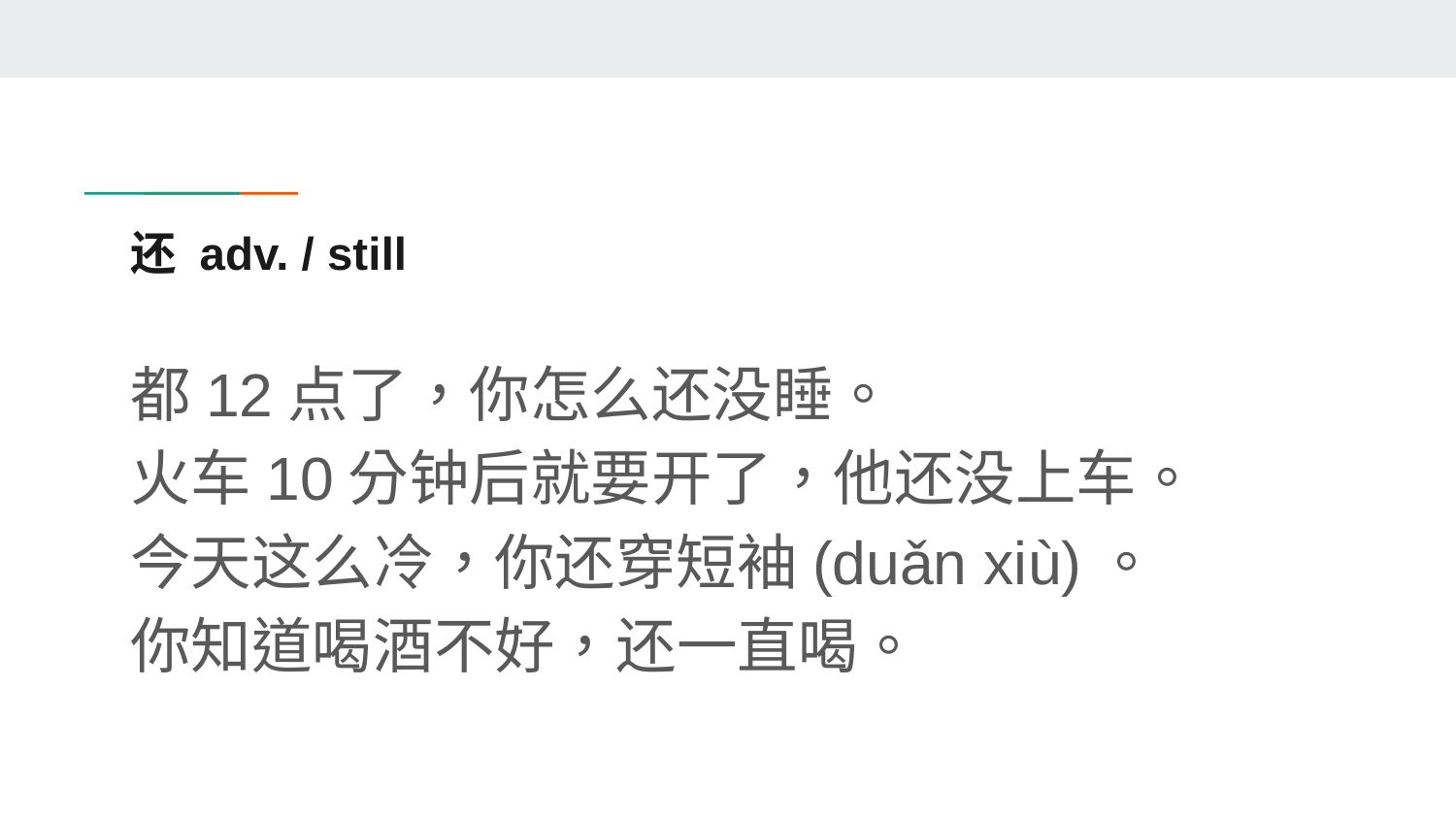

# 还 adv. / still
都12点了，你怎么还没睡。
火车10分钟后就要开了，他还没上车。
今天这么冷，你还穿短袖(duǎn xiù)。
你知道喝酒不好，还一直喝。